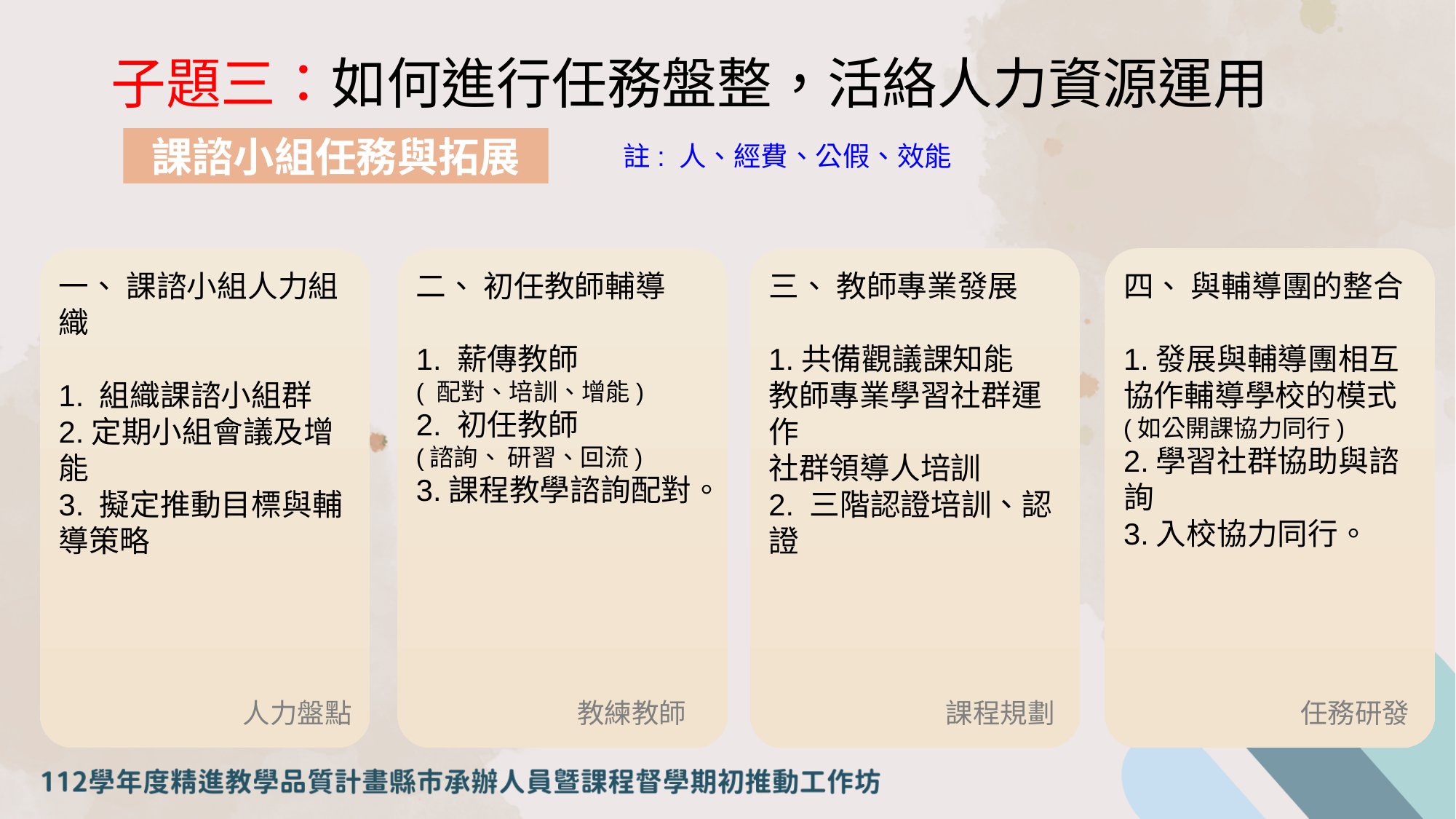

# 子題三：如何進行任務盤整，活絡人力資源運用
課諮小組任務與拓展
註: 人、經費、公假、效能
一、 課諮小組人力組織

1. 組織課諮小組群
2.定期小組會議及增能
3. 擬定推動目標與輔導策略
二、 初任教師輔導
1. 薪傳教師
( 配對、培訓、增能)
2. 初任教師
(諮詢、 研習、回流)
3.課程教學諮詢配對。
三、 教師專業發展
1.共備觀議課知能
教師專業學習社群運作
社群領導人培訓
2. 三階認證培訓、認證
四、 與輔導團的整合
1.發展與輔導團相互協作輔導學校的模式
(如公開課協力同行)
2.學習社群協助與諮詢
3.入校協力同行。

人力盤點
教練教師
課程規劃
任務研發